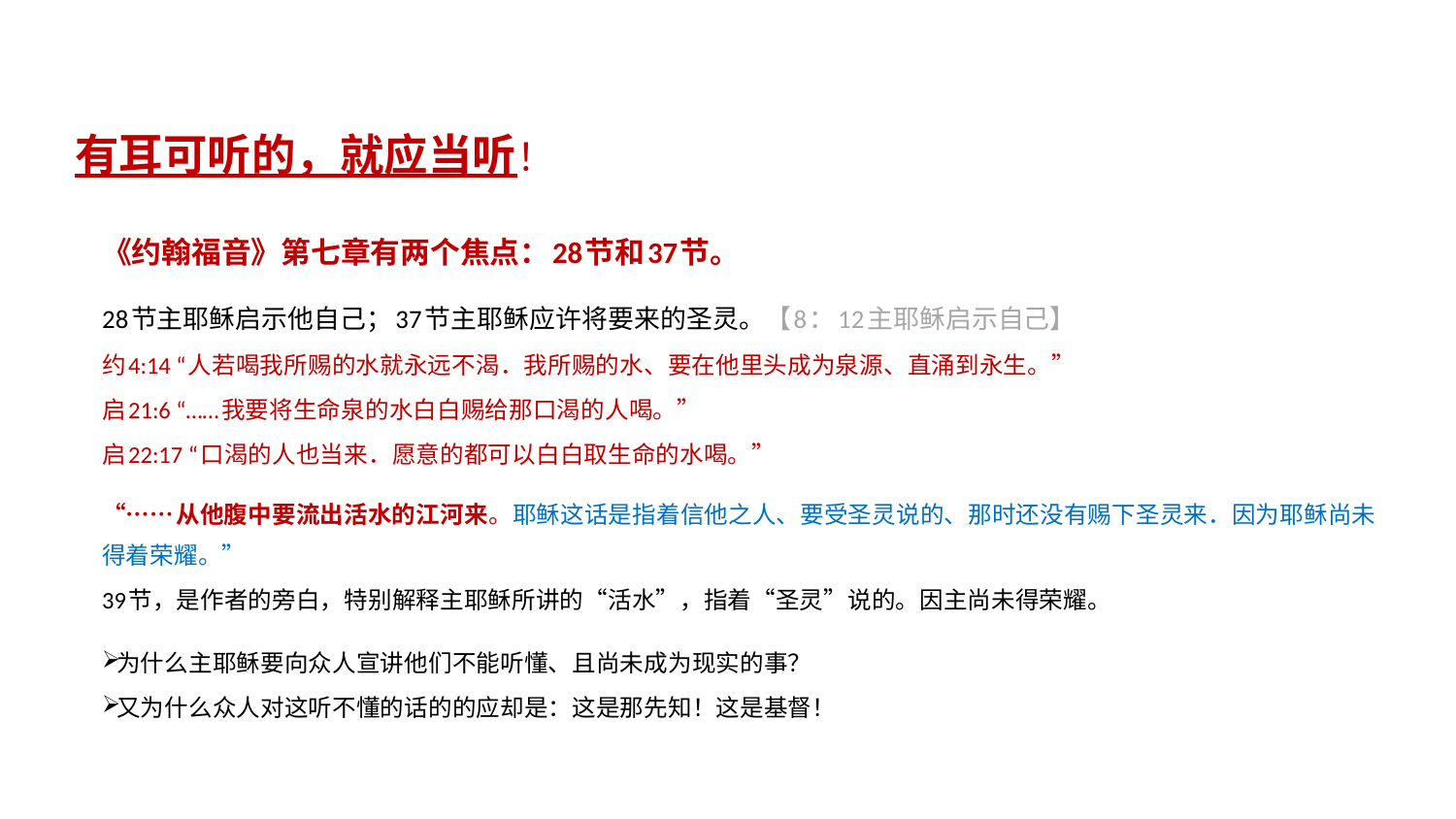

有耳可听的，就应当听！

《约翰福音》第七章有两个焦点：28节和37节。

28节主耶稣启示他自己；37节主耶稣应许将要来的圣灵。【8：12主耶稣启示自己】
约4:14 “人若喝我所赐的水就永远不渴．我所赐的水、要在他里头成为泉源、直涌到永生。”
启21:6 “……我要将生命泉的水白白赐给那口渴的人喝。”
启22:17 “口渴的人也当来．愿意的都可以白白取生命的水喝。”

“……从他腹中要流出活水的江河来。耶稣这话是指着信他之人、要受圣灵说的、那时还没有赐下圣灵来．因为耶稣尚未得着荣耀。”
39节，是作者的旁白，特别解释主耶稣所讲的“活水”，指着“圣灵”说的。因主尚未得荣耀。

 为什么主耶稣要向众人宣讲他们不能听懂、且尚未成为现实的事？
 又为什么众人对这听不懂的话的的应却是：这是那先知！这是基督！